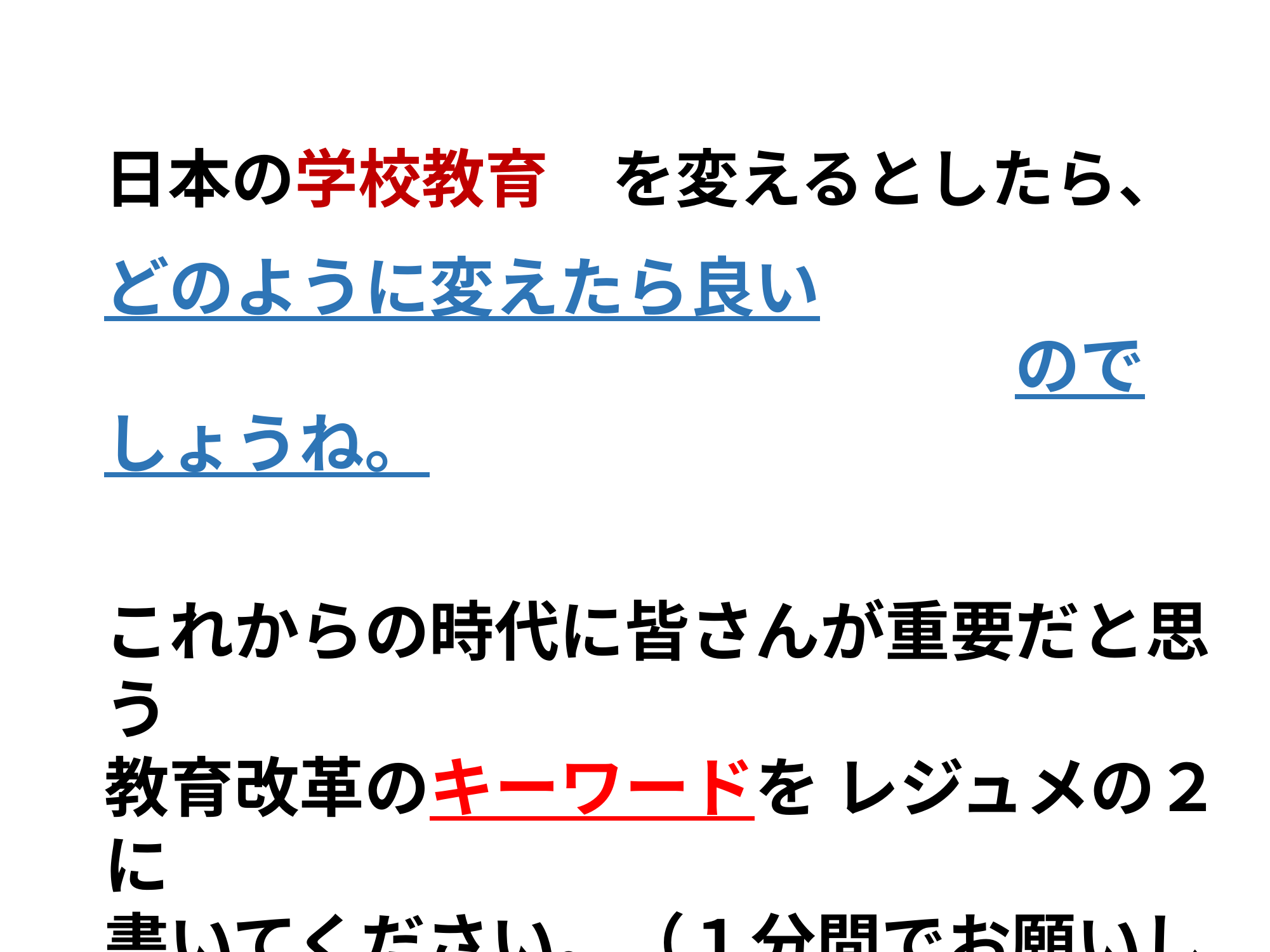

日本の学校教育　を変えるとしたら、

どのように変えたら良い
　　　　　　　　　　　　　　のでしょうね。

これからの時代に皆さんが重要だと思う
教育改革のキーワードを レジュメの２に
書いてください。（１分間でお願いします）